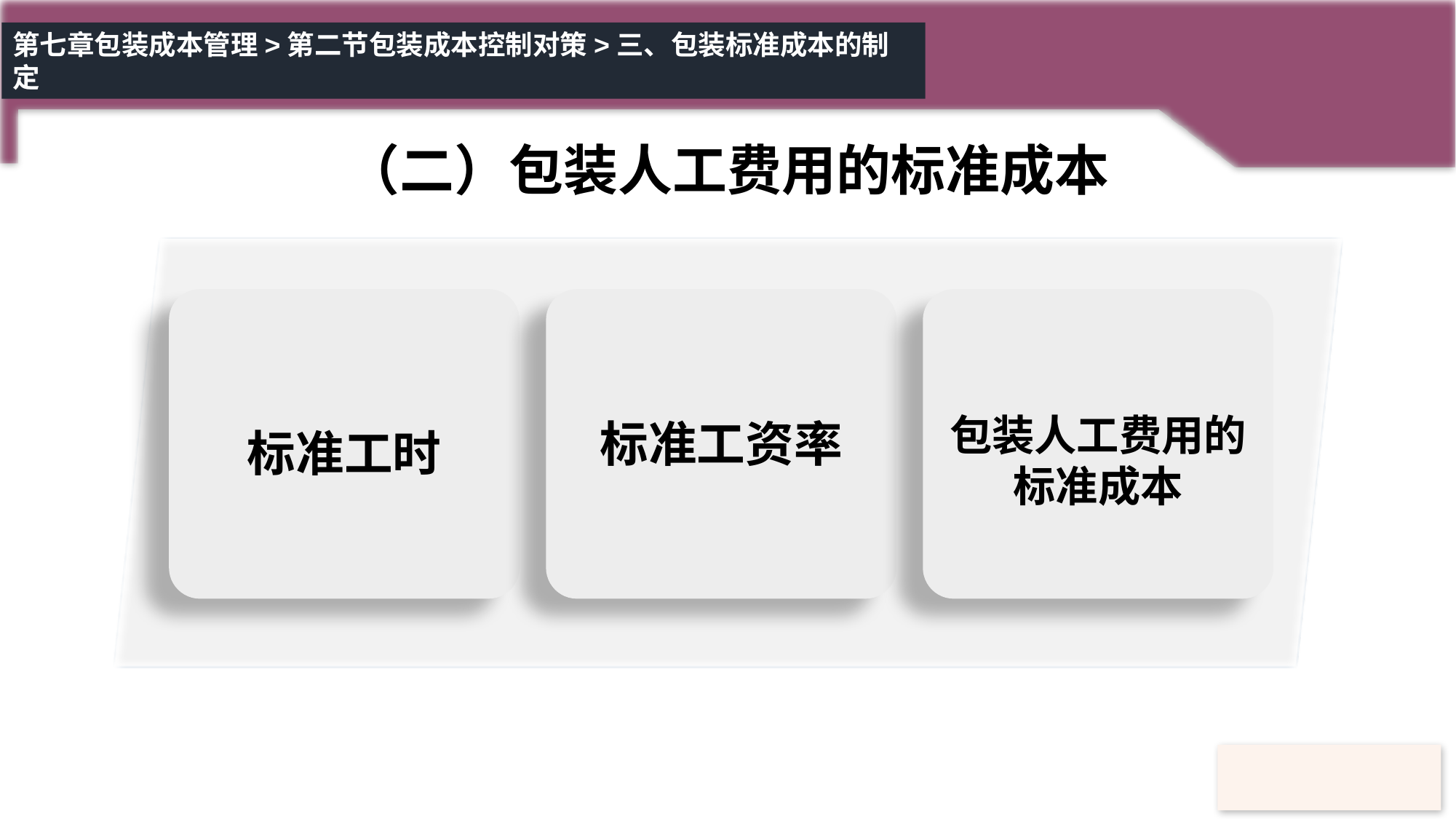

第七章包装成本管理>第二节包装成本控制对策>三、包装标准成本的制定
# （二）包装人工费用的标准成本

标准工时

标准工资率

包装人工费用的标准成本